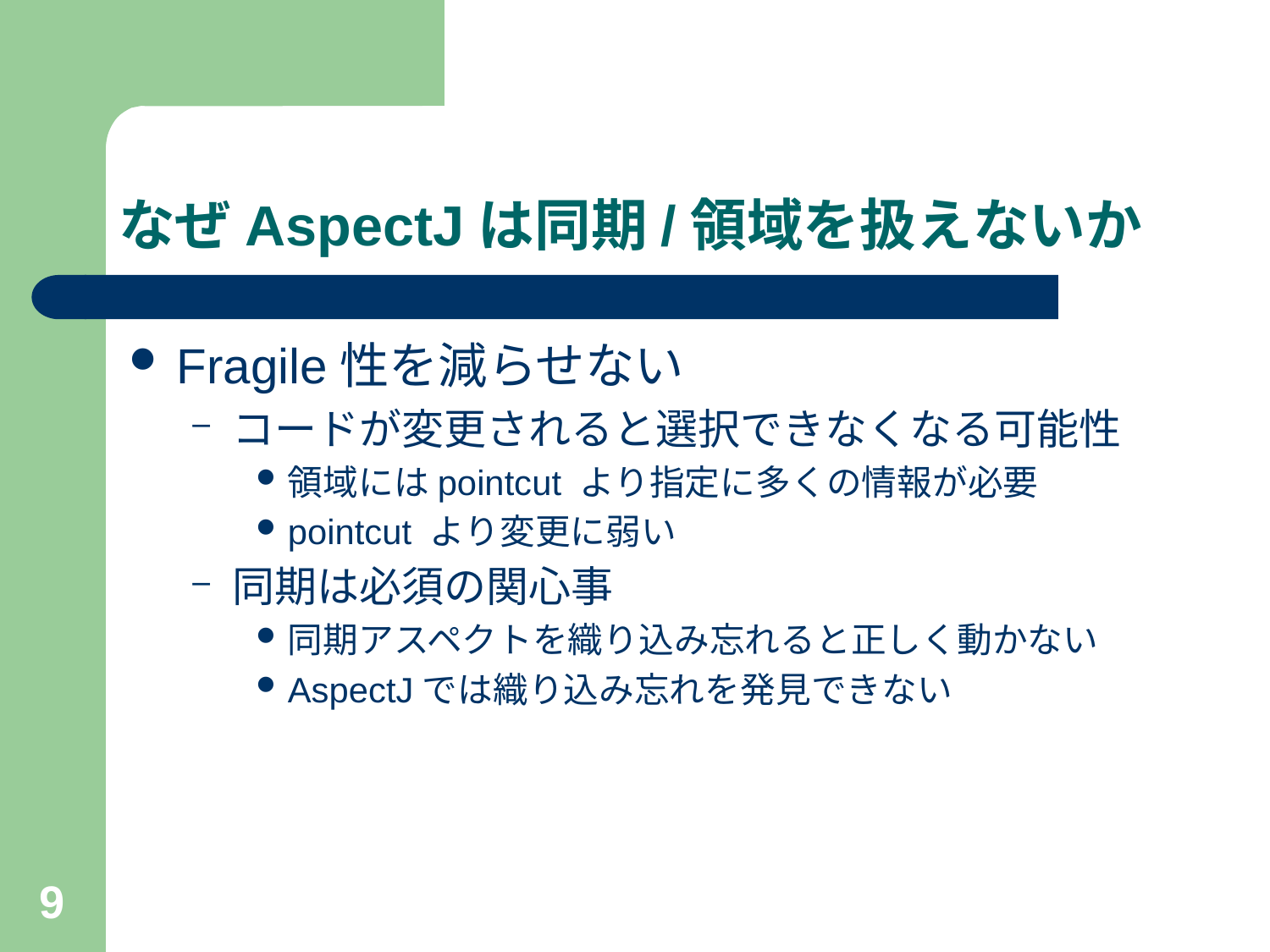

# なぜAspectJは同期/領域を扱えないか
Fragile性を減らせない
コードが変更されると選択できなくなる可能性
領域にはpointcut より指定に多くの情報が必要
pointcut より変更に弱い
同期は必須の関心事
同期アスペクトを織り込み忘れると正しく動かない
AspectJでは織り込み忘れを発見できない
9